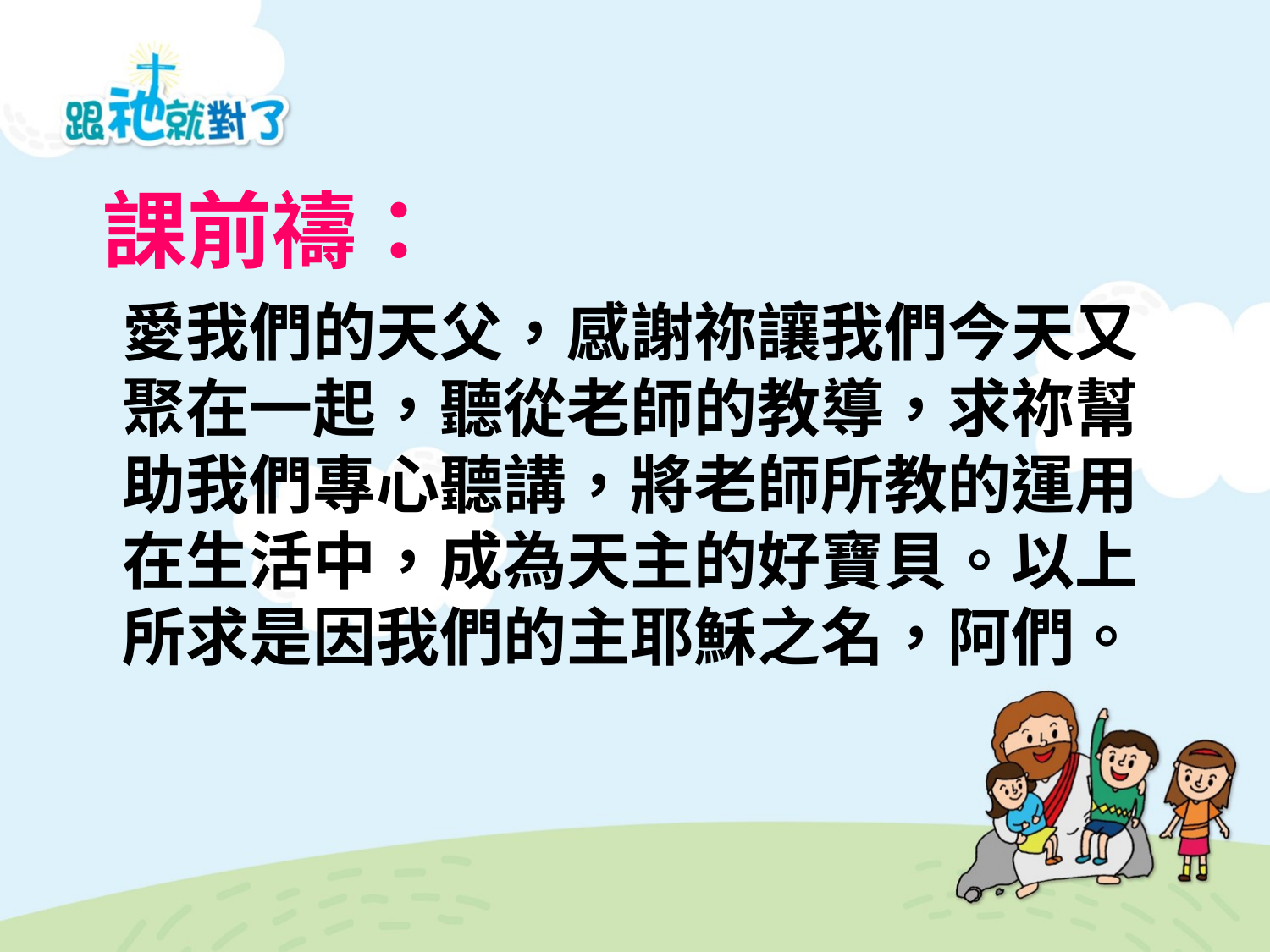

課前禱：
愛我們的天父，感謝祢讓我們今天又聚在一起，聽從老師的教導，求祢幫助我們專心聽講，將老師所教的運用在生活中，成為天主的好寶貝。以上所求是因我們的主耶穌之名，阿們。